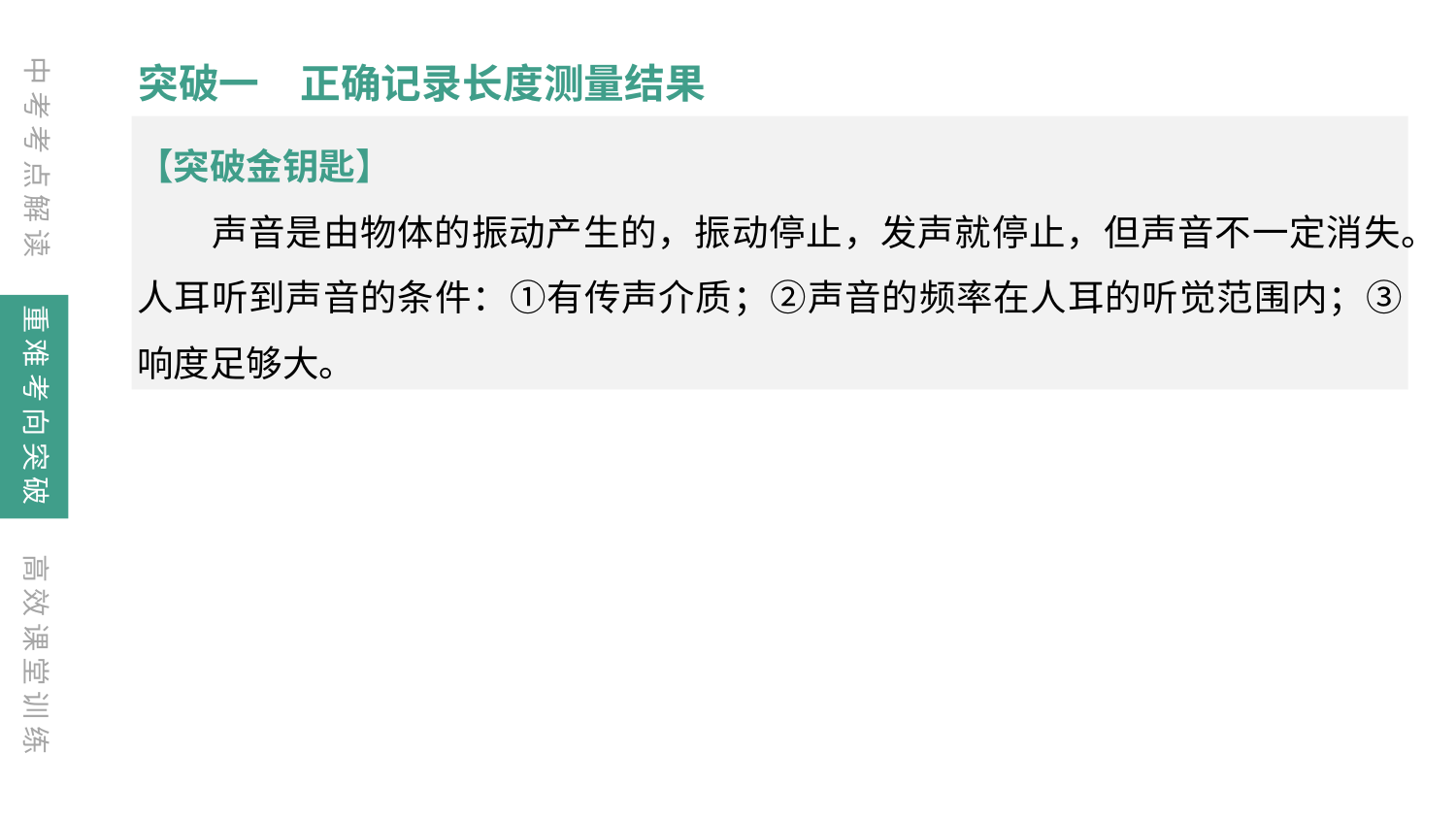

中考考点解读
突破一　正确记录长度测量结果
【突破金钥匙】
　　声音是由物体的振动产生的，振动停止，发声就停止，但声音不一定消失。人耳听到声音的条件：①有传声介质；②声音的频率在人耳的听觉范围内；③响度足够大。
重难考向突破

高效课堂训练